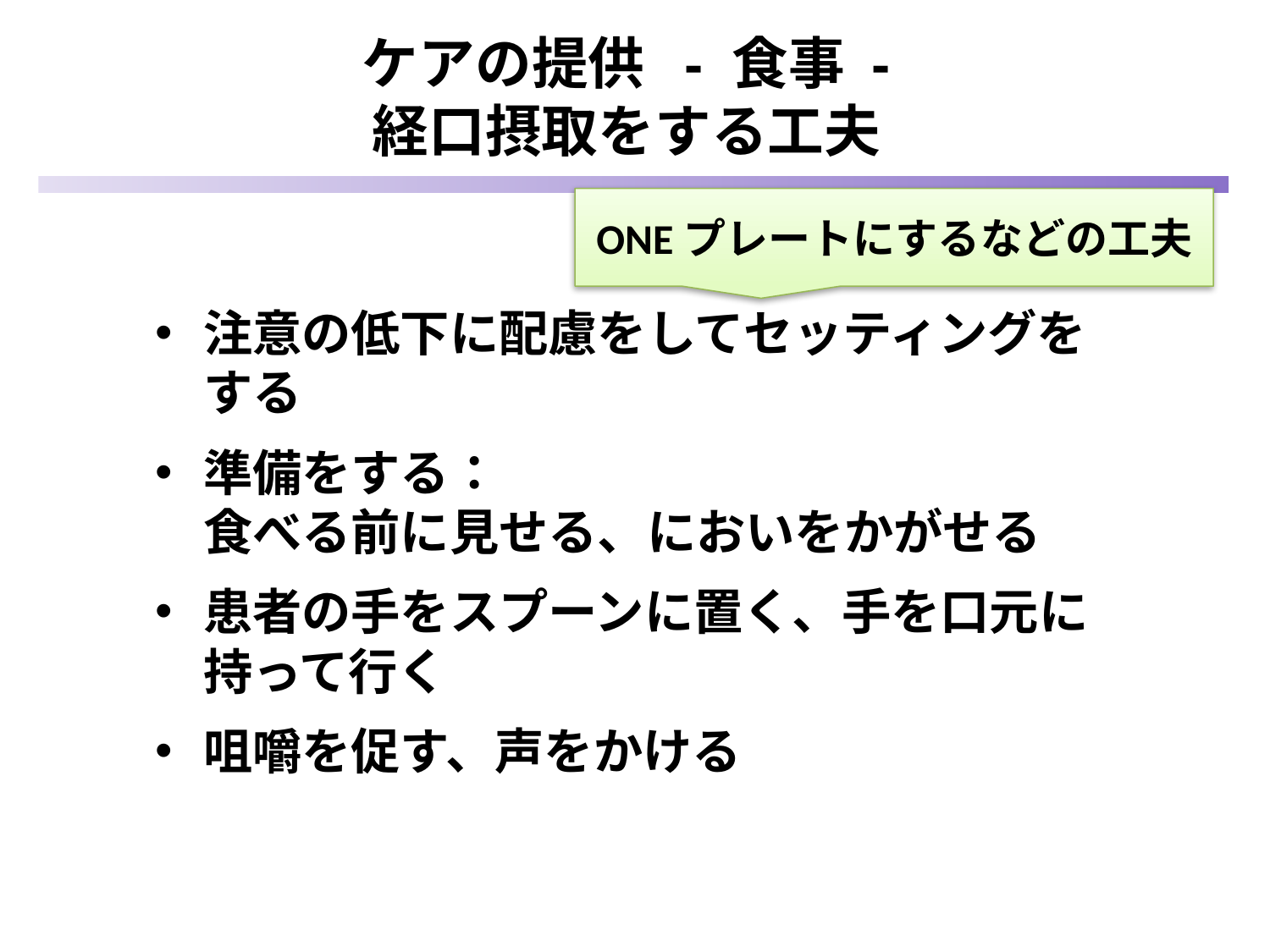

# ケアの提供  - 食事 - 経口摂取をする工夫

ONEプレートにするなどの工夫
注意の低下に配慮をしてセッティングをする
準備をする：
食べる前に見せる、においをかがせる
患者の手をスプーンに置く、手を口元に持って行く
咀嚼を促す、声をかける